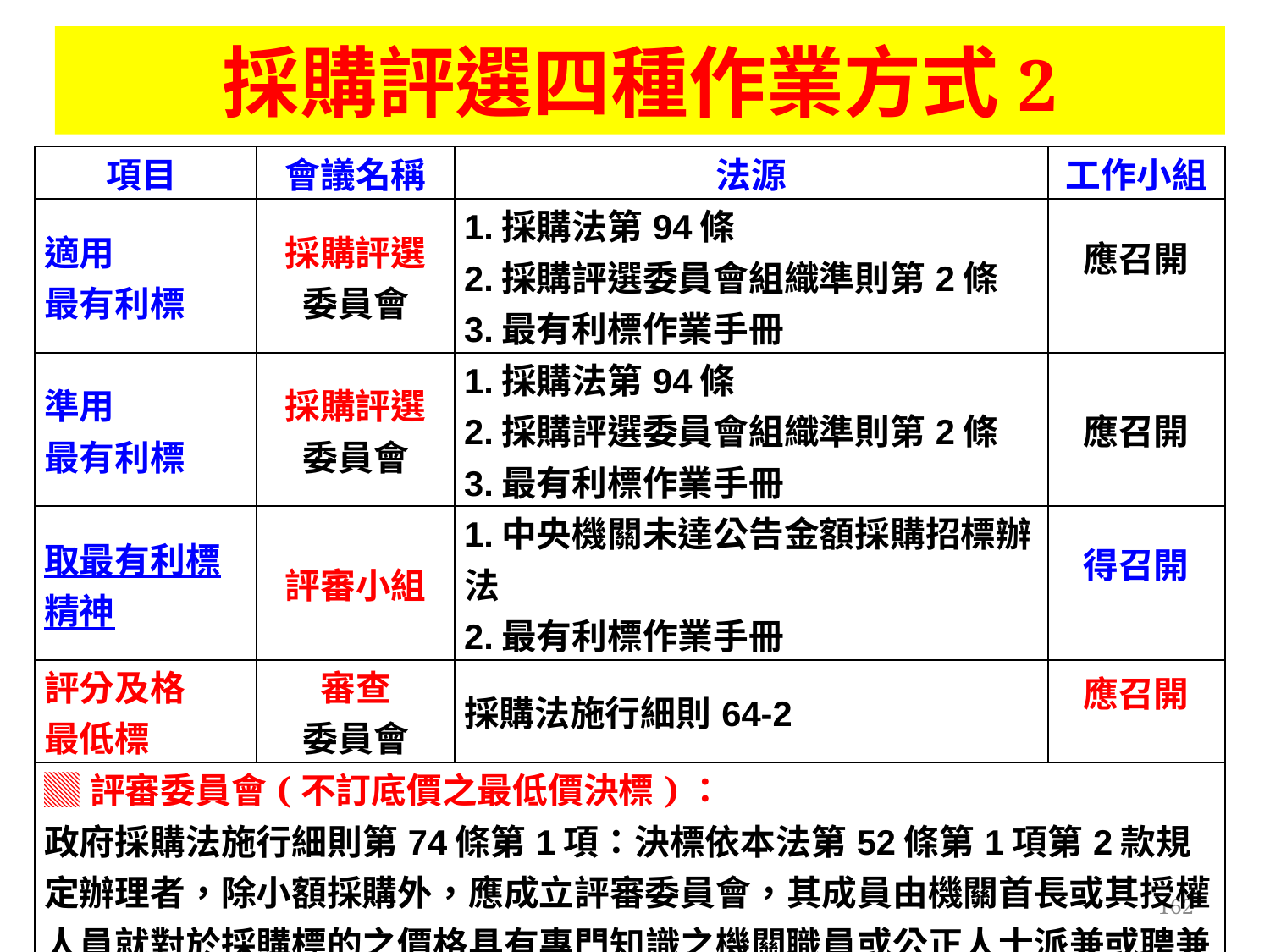

# 採購評選四種作業方式2
| 項目 | 會議名稱 | 法源 | 工作小組 |
| --- | --- | --- | --- |
| 適用 最有利標 | 採購評選 委員會 | 1.採購法第94條 2.採購評選委員會組織準則第2條 3.最有利標作業手冊 | 應召開 |
| 準用 最有利標 | 採購評選 委員會 | 1.採購法第94條 2.採購評選委員會組織準則第2條 3.最有利標作業手冊 | 應召開 |
| 取最有利標精神 | 評審小組 | 1.中央機關未達公告金額採購招標辦法 2.最有利標作業手冊 | 得召開 |
| 評分及格 最低標 | 審查 委員會 | 採購法施行細則64-2 | 應召開 |
| ▓評審委員會(不訂底價之最低價決標)： 政府採購法施行細則第74條第1項：決標依本法第52條第1項第2款規定辦理者，除小額採購外，應成立評審委員會，其成員由機關首長或其授權人員就對於採購標的之價格具有專門知識之機關職員或公正人士派兼或聘兼之。 |  |  |  |
162